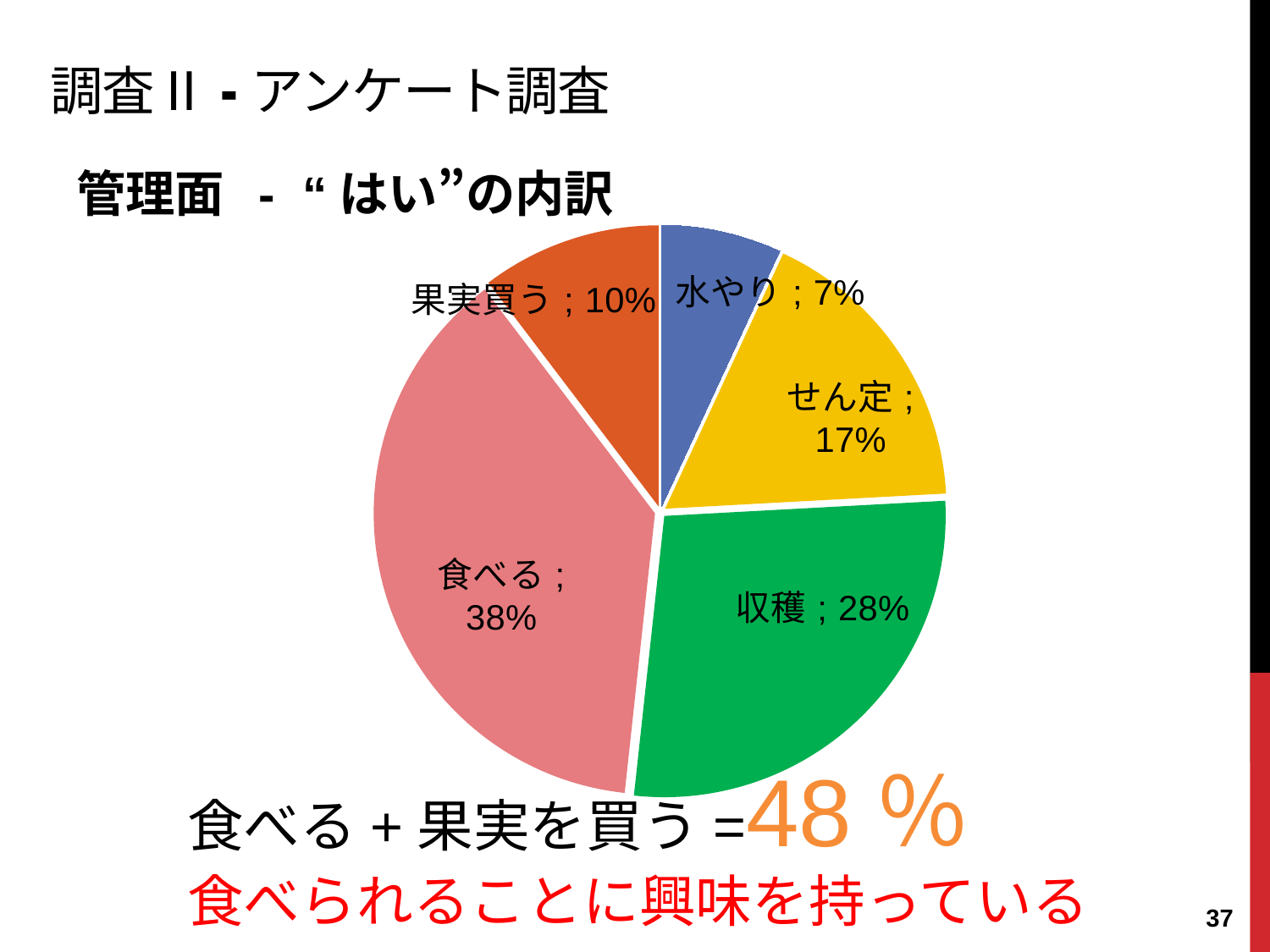

調査Ⅱ-アンケート調査
管理面  -  “はい”の内訳

### Chart

| Category | 割合(複数回答あり) |
|---|---|
| 水やり | 0.133333333333333 |
| せん定 | 0.333333333333333 |
| 収穫 | 0.533333333333333 |
| 食べる | 0.733333333333333 |
| 果実買う | 0.2 |
食べる+果実を買う=48％
食べられることに興味を持っている
37